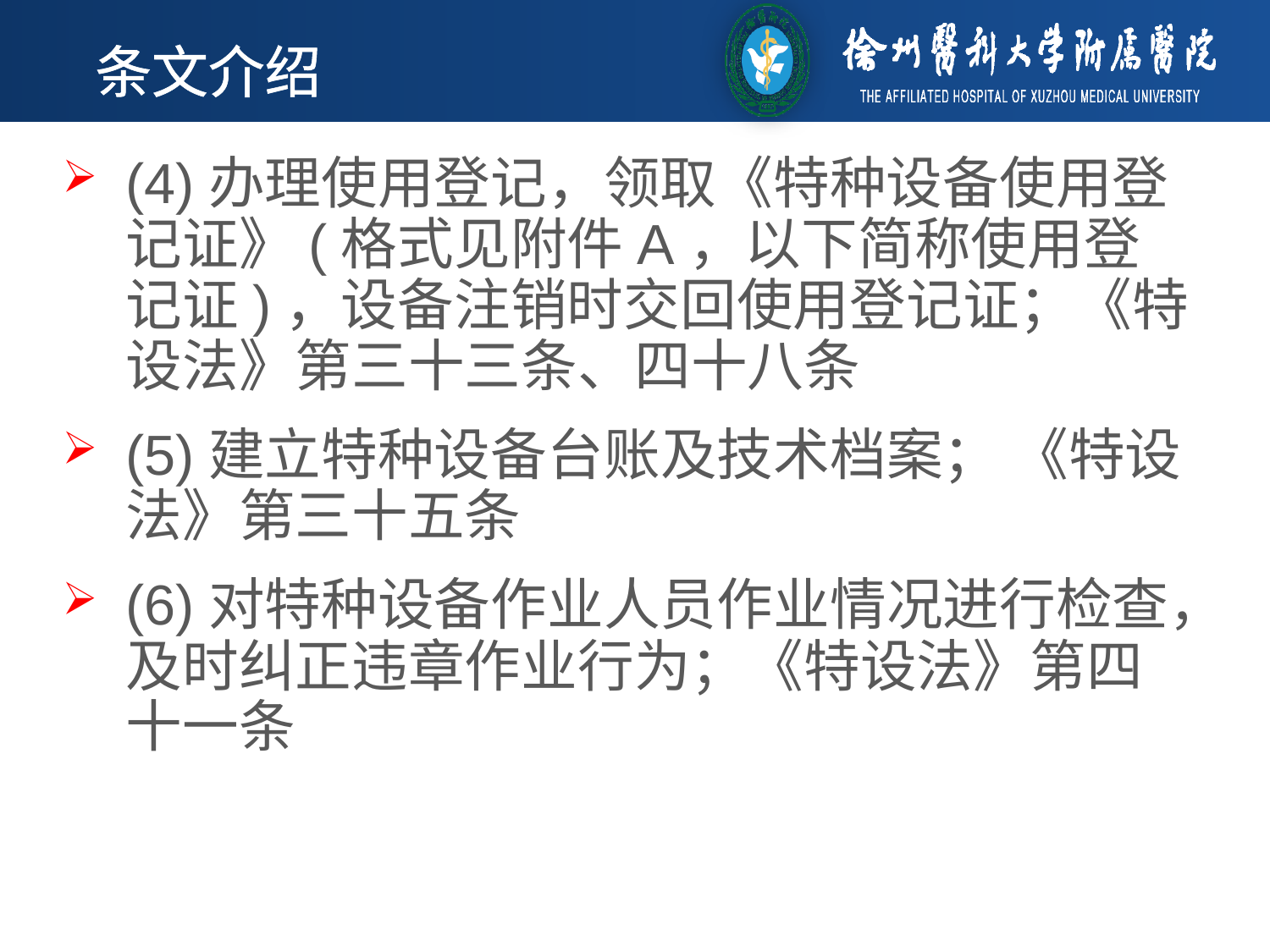

条文介绍

(4)办理使用登记，领取《特种设备使用登记证》(格式见附件A，以下简称使用登记证)，设备注销时交回使用登记证；《特设法》第三十三条、四十八条
(5)建立特种设备台账及技术档案； 《特设法》第三十五条
(6)对特种设备作业人员作业情况进行检查，及时纠正违章作业行为；《特设法》第四十一条